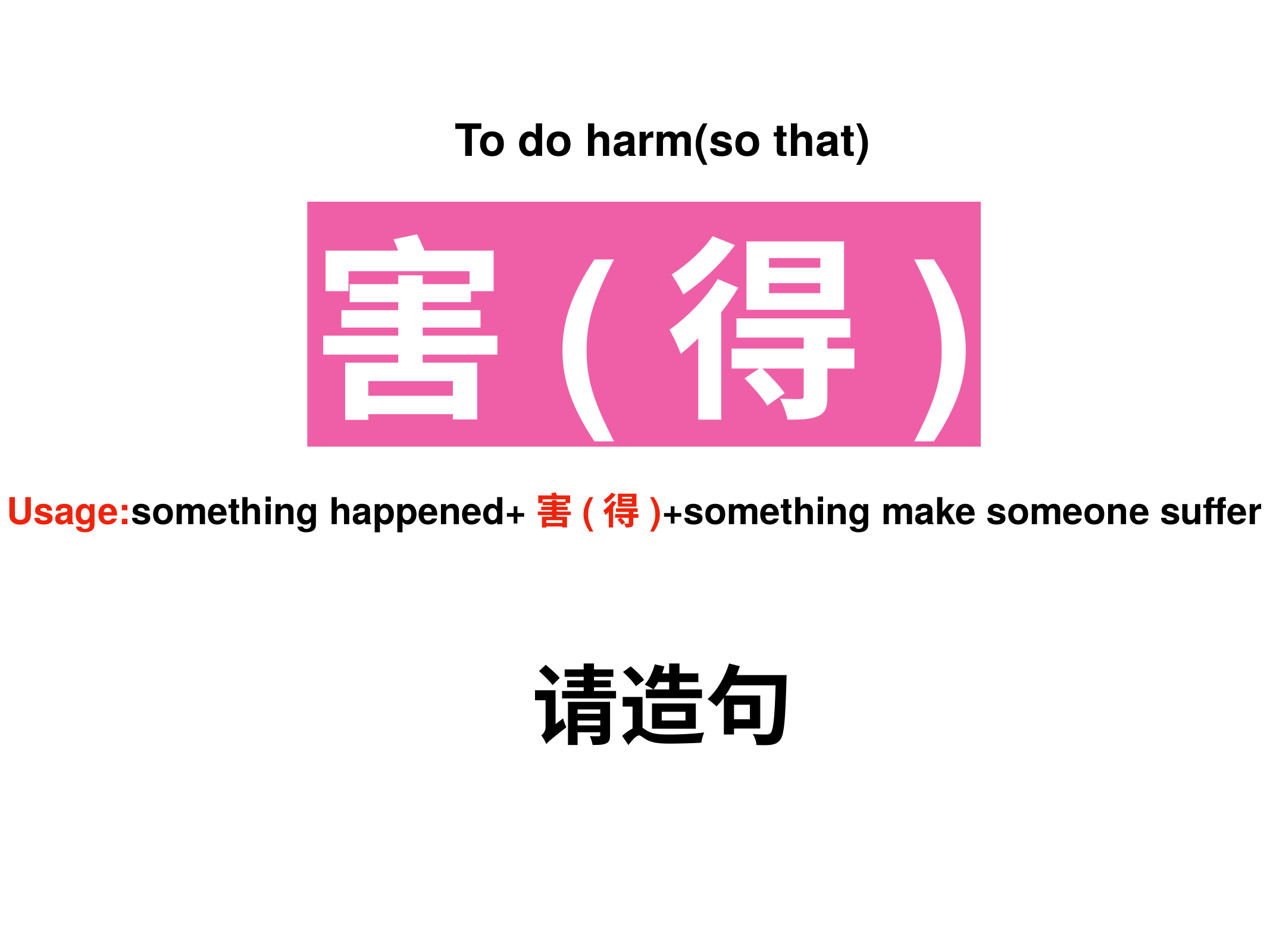

To do harm(so that)
害(得)
Usage:something happened+害(得)+something make someone suffer
请造句